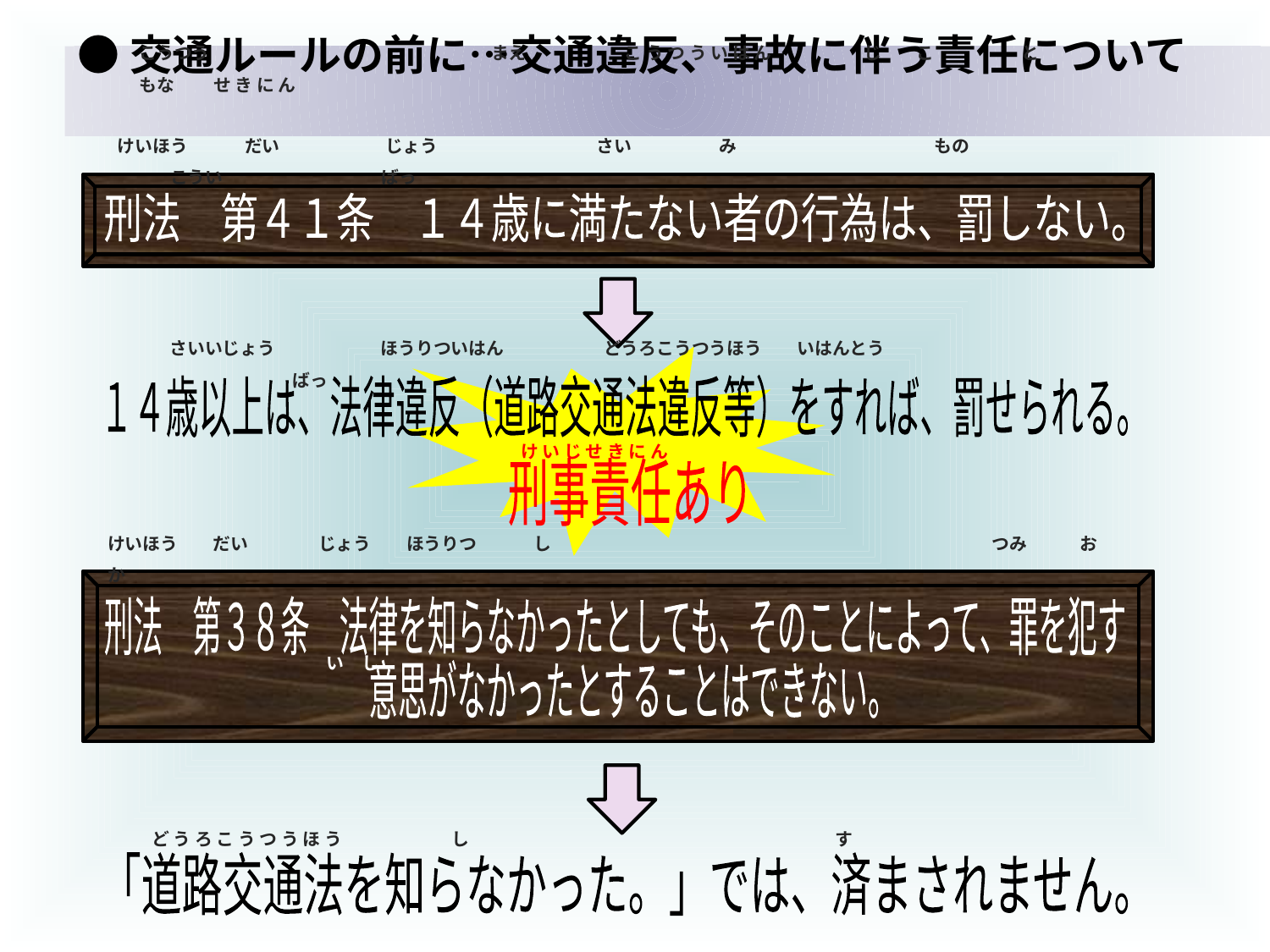

# ●交通ルールの前に…交通違反、事故に伴う責任について
こうつう　　　　　　　　　　　　　　　　まえ　　　　       こ う つ う い は ん　　　　　 じ　　こ　　　　　ともな　　 せ き に ん
けいほう　　　 だい　　　　　　じょう　　　　　　　　　さい　　　　　み　　　　　　　　　　　 もの　　　　　　こうい　　　　　　　　　ばっ

刑法　第４１条　１４歳に満たない者の行為は、罰しない。

さいいじょう　　　　　　ほうりついはん　　　　   　どうろこうつうほう　　いはんとう　　　　　　　　　　　　　　　　　　ばっ

１４歳以上は、法律違反（道路交通法違反等）をすれば、罰せられる。
け い じ せ き に ん
刑事責任あり
けいほう　　だい　　　　じょう　　ほうりつ　　　 し　　　　　                                                                                        つみ　　　おか

刑法　第３８条　法律を知らなかったとしても、そのことによって、罪を犯す
　　　　　　　　　意思がなかったとすることはできない。
　い　し

ど う ろ こ う つ う ほ う　　　　　　 し　　　　　                                                                 　す
「道路交通法を知らなかった。」では、済まされません。